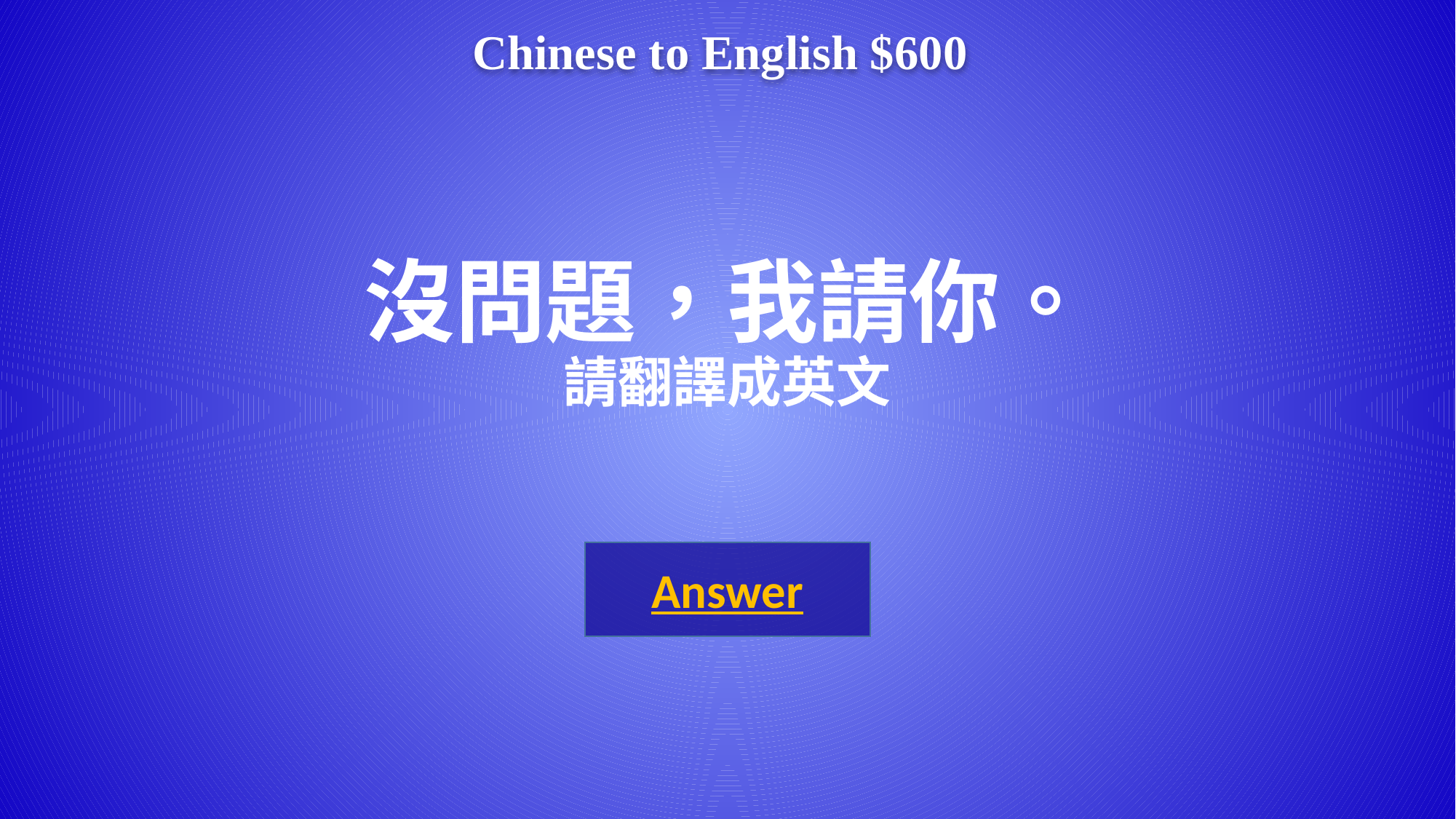

Chinese to English $600

# 沒問題，我請你。 請翻譯成英文